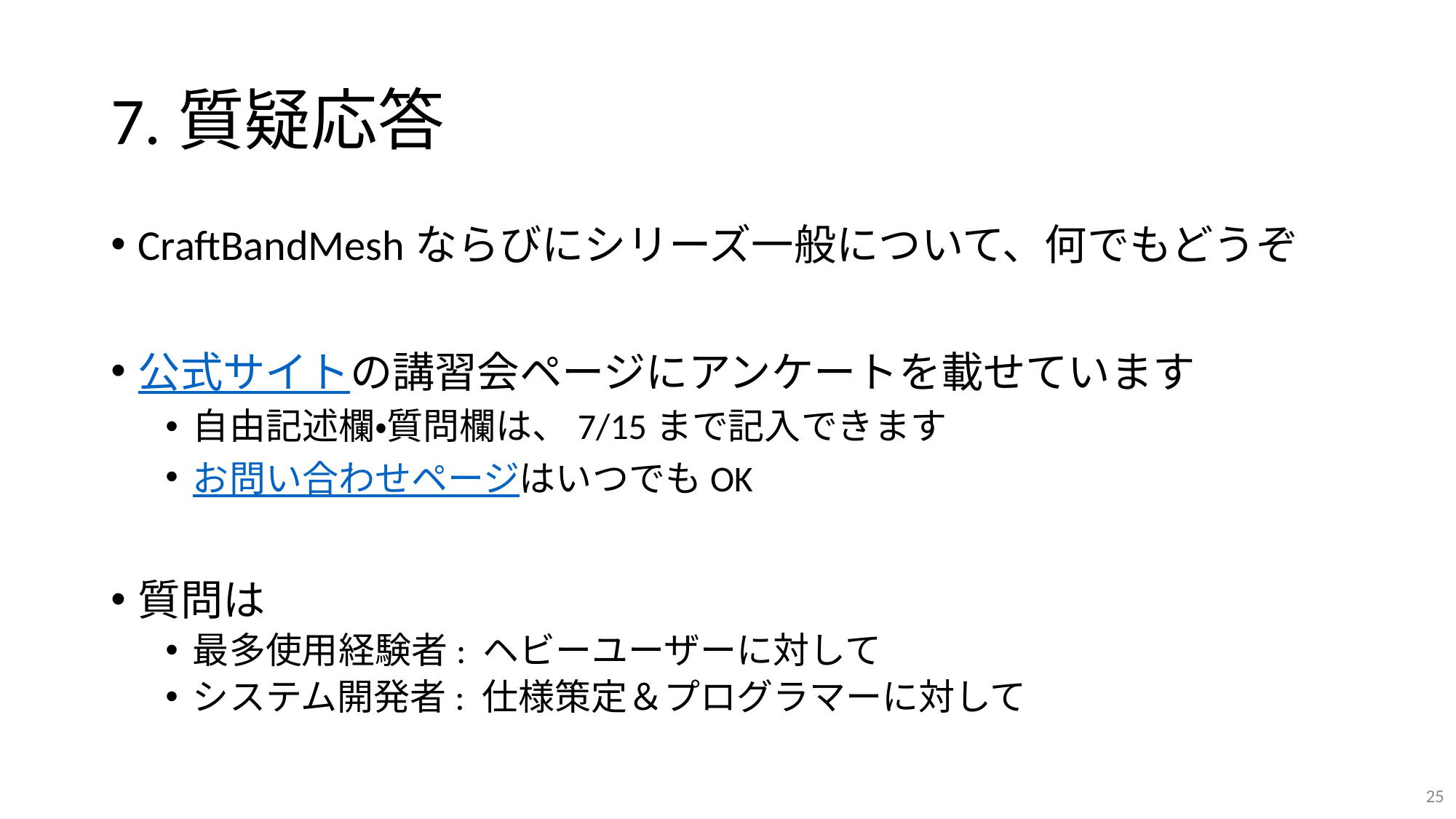

# 7.質疑応答
CraftBandMeshならびにシリーズ一般について、何でもどうぞ

公式サイトの講習会ページにアンケートを載せています
自由記述欄・質問欄は、7/15まで記入できます
お問い合わせページはいつでもOK

質問は
最多使用経験者: ヘビーユーザーに対して
システム開発者: 仕様策定＆プログラマーに対して
25